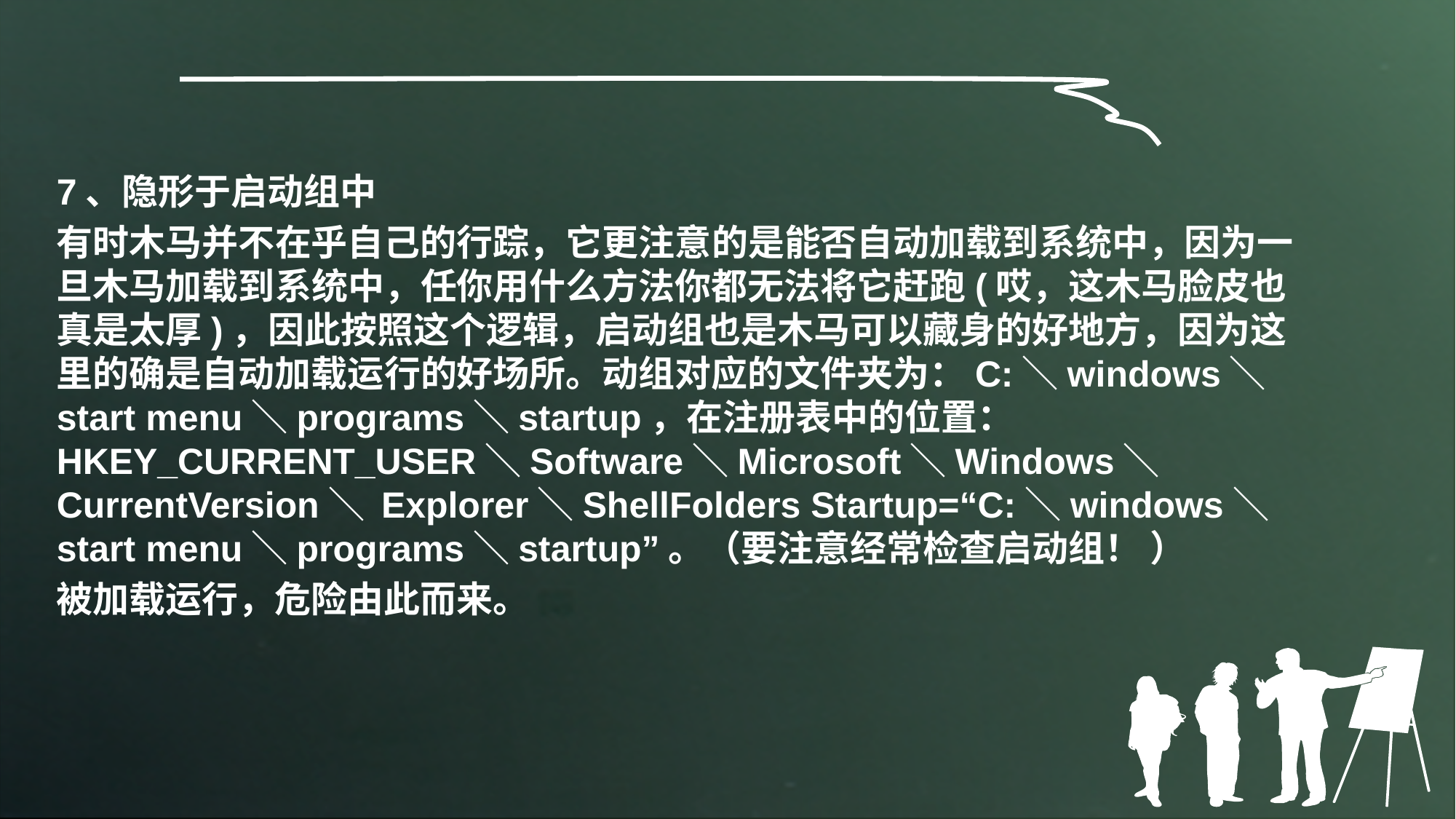

7、隐形于启动组中
有时木马并不在乎自己的行踪，它更注意的是能否自动加载到系统中，因为一旦木马加载到系统中，任你用什么方法你都无法将它赶跑(哎，这木马脸皮也真是太厚)，因此按照这个逻辑，启动组也是木马可以藏身的好地方，因为这里的确是自动加载运行的好场所。动组对应的文件夹为：C:＼windows＼start menu＼programs＼startup，在注册表中的位置：HKEY_CURRENT_USER＼Software＼Microsoft＼Windows＼CurrentVersion＼ Explorer＼ShellFolders Startup=“C:＼windows＼start menu＼programs＼startup”。（要注意经常检查启动组！ ）
被加载运行，危险由此而来。